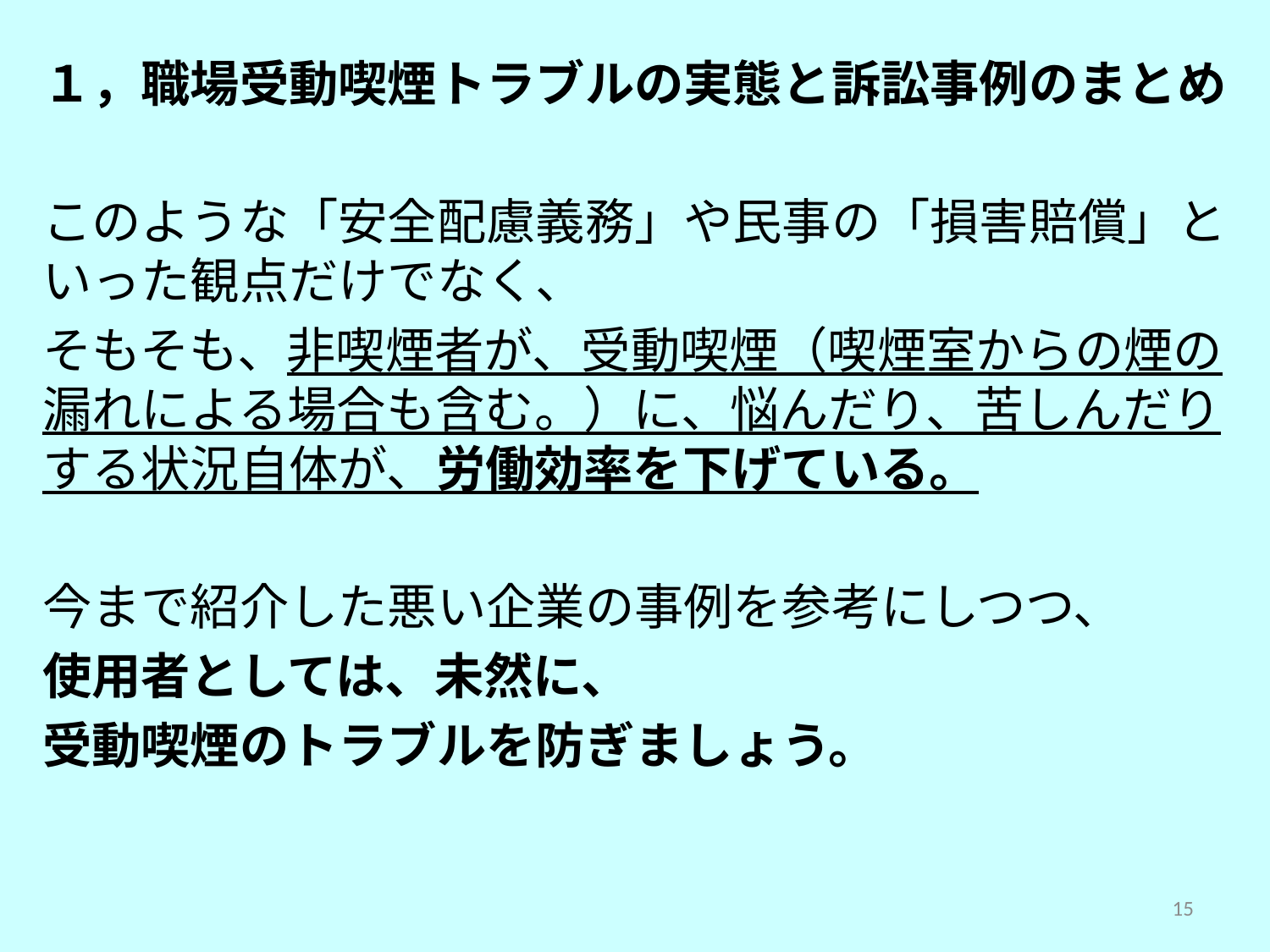

１，職場受動喫煙トラブルの実態と訴訟事例のまとめ

このような「安全配慮義務」や民事の「損害賠償」といった観点だけでなく、
そもそも、非喫煙者が、受動喫煙（喫煙室からの煙の漏れによる場合も含む。）に、悩んだり、苦しんだりする状況自体が、労働効率を下げている。

今まで紹介した悪い企業の事例を参考にしつつ、
使用者としては、未然に、
受動喫煙のトラブルを防ぎましょう。

15